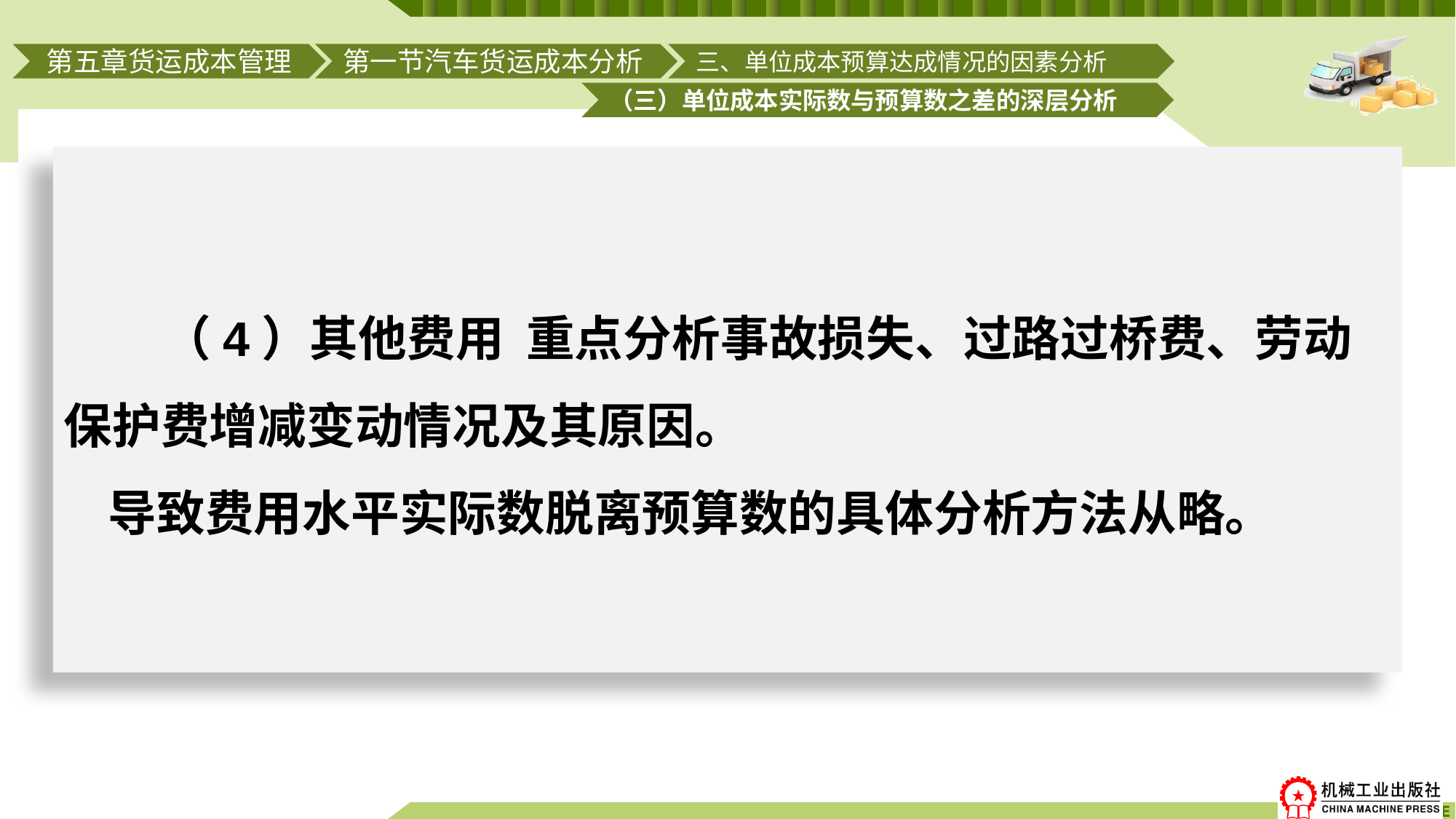

第一节汽车货运成本分析
三、单位成本预算达成情况的因素分析
第五章货运成本管理
（三）单位成本实际数与预算数之差的深层分析
# （4）其他费用  重点分析事故损失、过路过桥费、劳动保护费增减变动情况及其原因。 导致费用水平实际数脱离预算数的具体分析方法从略。